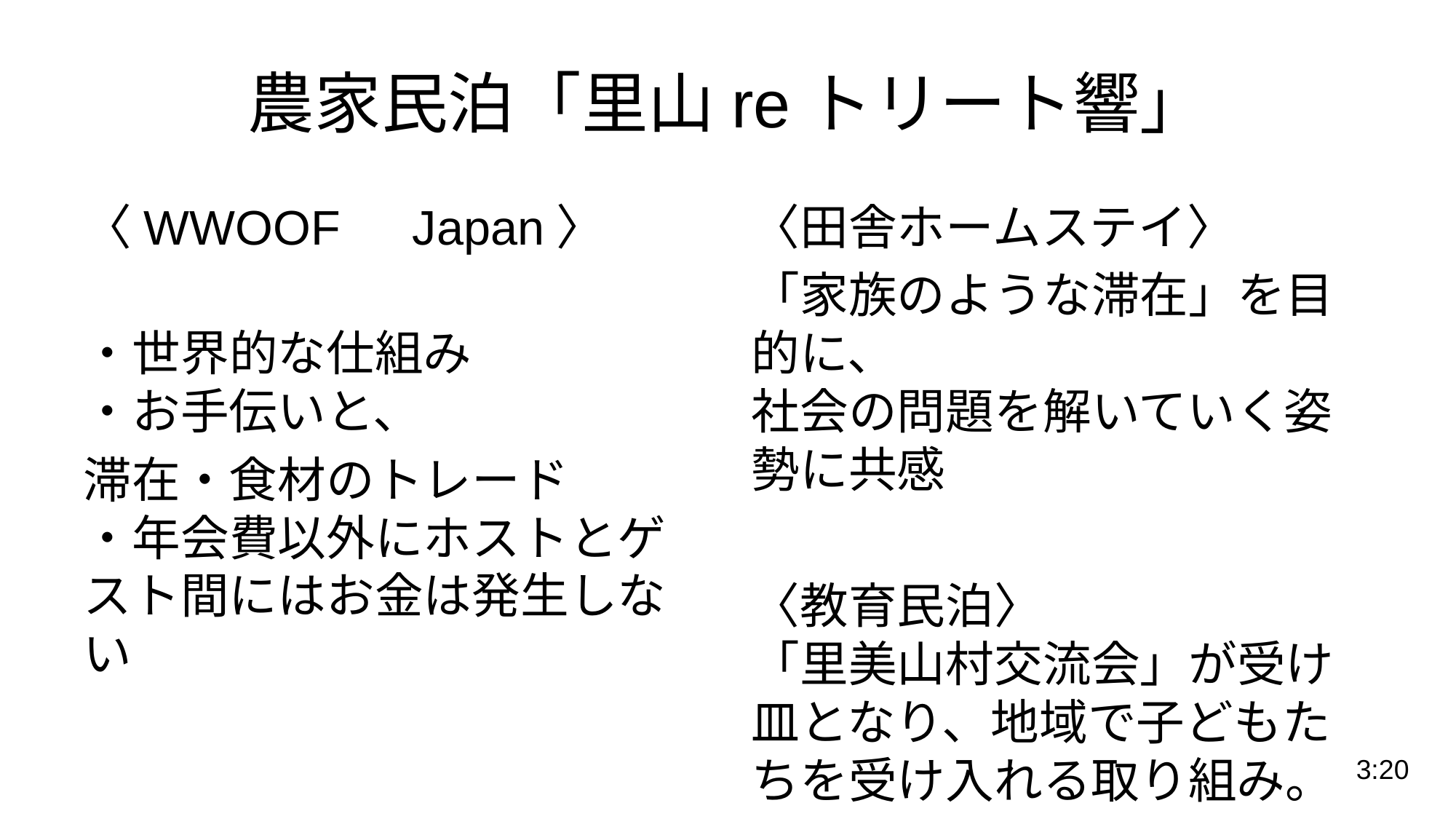

# 農家民泊「里山reトリート響」
〈WWOOF　Japan〉
・世界的な仕組み
・お手伝いと、
滞在・食材のトレード
・年会費以外にホストとゲスト間にはお金は発生しない
〈田舎ホームステイ〉
「家族のような滞在」を目的に、
社会の問題を解いていく姿勢に共感

〈教育民泊〉
「里美山村交流会」が受け皿となり、地域で子どもたちを受け入れる取り組み。
3:20